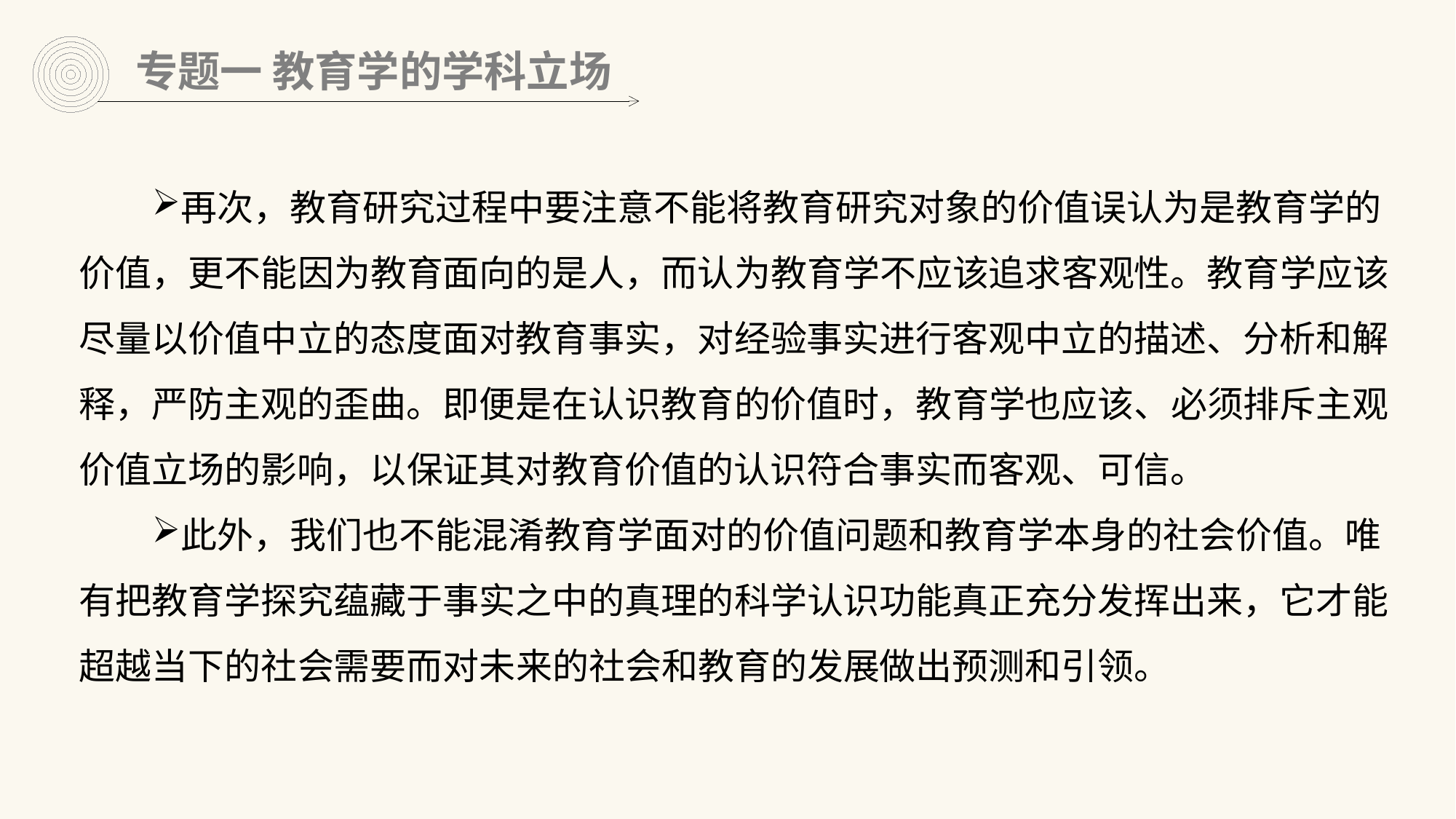

专题一 教育学的学科立场
再次，教育研究过程中要注意不能将教育研究对象的价值误认为是教育学的价值，更不能因为教育面向的是人，而认为教育学不应该追求客观性。教育学应该尽量以价值中立的态度面对教育事实，对经验事实进行客观中立的描述、分析和解释，严防主观的歪曲。即便是在认识教育的价值时，教育学也应该、必须排斥主观价值立场的影响，以保证其对教育价值的认识符合事实而客观、可信。
此外，我们也不能混淆教育学面对的价值问题和教育学本身的社会价值。唯有把教育学探究蕴藏于事实之中的真理的科学认识功能真正充分发挥出来，它才能超越当下的社会需要而对未来的社会和教育的发展做出预测和引领。